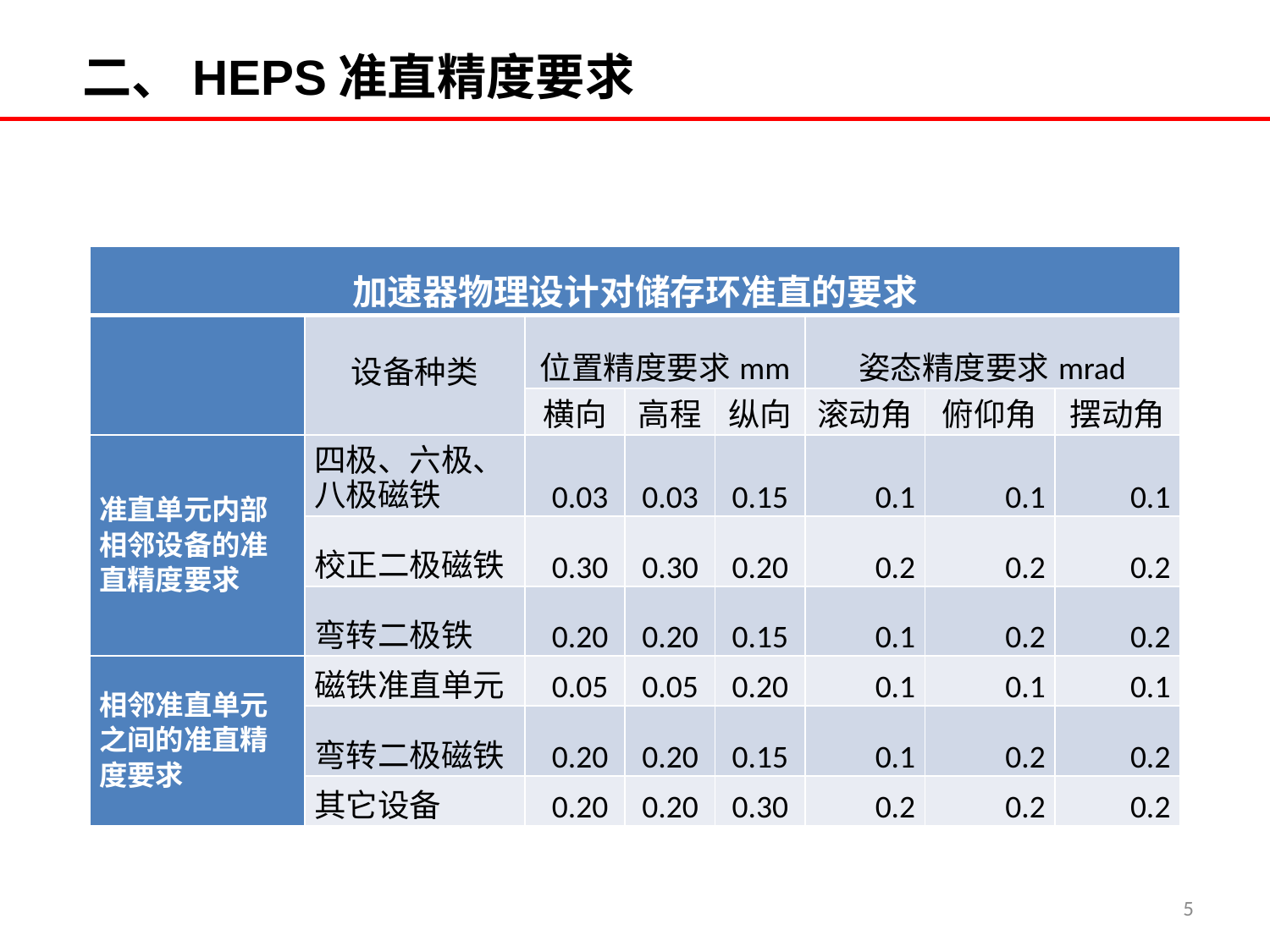

# 二、HEPS准直精度要求
| 加速器物理设计对储存环准直的要求 |  |  |  |  |  |  |  |
| --- | --- | --- | --- | --- | --- | --- | --- |
|  | 设备种类 | 位置精度要求mm |  |  | 姿态精度要求mrad |  |  |
|  |  | 横向 | 高程 | 纵向 | 滚动角 | 俯仰角 | 摆动角 |
| 准直单元内部相邻设备的准直精度要求 | 四极、六极、八极磁铁 | 0.03 | 0.03 | 0.15 | 0.1 | 0.1 | 0.1 |
|  | 校正二极磁铁 | 0.30 | 0.30 | 0.20 | 0.2 | 0.2 | 0.2 |
|  | 弯转二极铁 | 0.20 | 0.20 | 0.15 | 0.1 | 0.2 | 0.2 |
| 相邻准直单元之间的准直精度要求 | 磁铁准直单元 | 0.05 | 0.05 | 0.20 | 0.1 | 0.1 | 0.1 |
|  | 弯转二极磁铁 | 0.20 | 0.20 | 0.15 | 0.1 | 0.2 | 0.2 |
|  | 其它设备 | 0.20 | 0.20 | 0.30 | 0.2 | 0.2 | 0.2 |
5